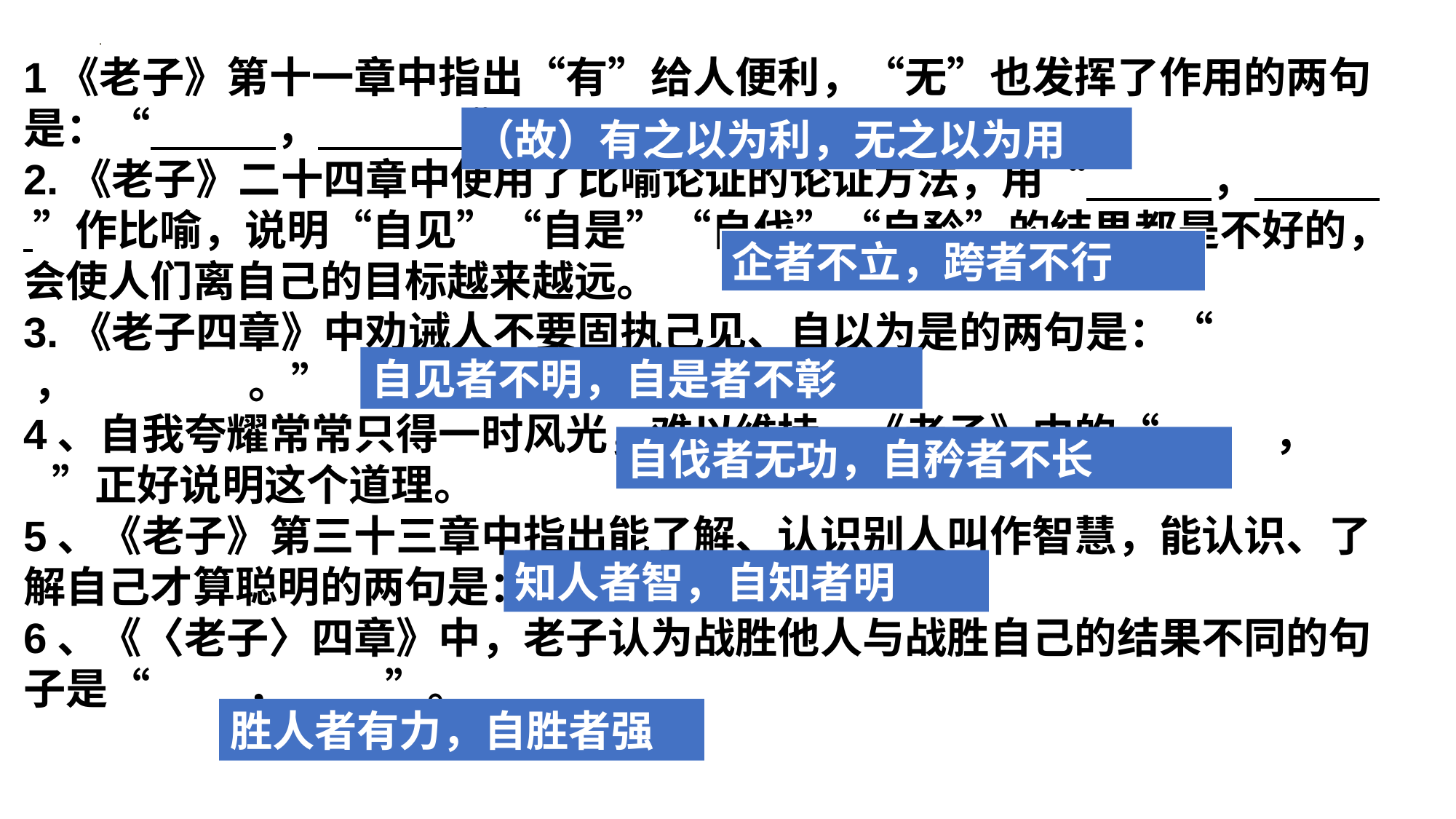

1《老子》第十一章中指出“有”给人便利，“无”也发挥了作用的两句是：“             ，                ”
2.《老子》二十四章中使用了比喻论证的论证方法，用“             ，               ”作比喻，说明“自见”“自是”“自伐”“自矜”的结果都是不好的，会使人们离自己的目标越来越远。
3.《老子四章》中劝诫人不要固执己见、自以为是的两句是：“                   ，                  。”
4、自我夸耀常常只得一时风光，难以维持。《老子》中的“            ，          ”正好说明这个道理。
5、《老子》第三十三章中指出能了解、认识别人叫作智慧，能认识、了解自己才算聪明的两句是：“       ，        ”。
6、《〈老子〉四章》中，老子认为战胜他人与战胜自己的结果不同的句子是“          ，          ”。
（故）有之以为利，无之以为用
企者不立，跨者不行
自见者不明，自是者不彰
自伐者无功，自矜者不长
知人者智，自知者明
胜人者有力，自胜者强